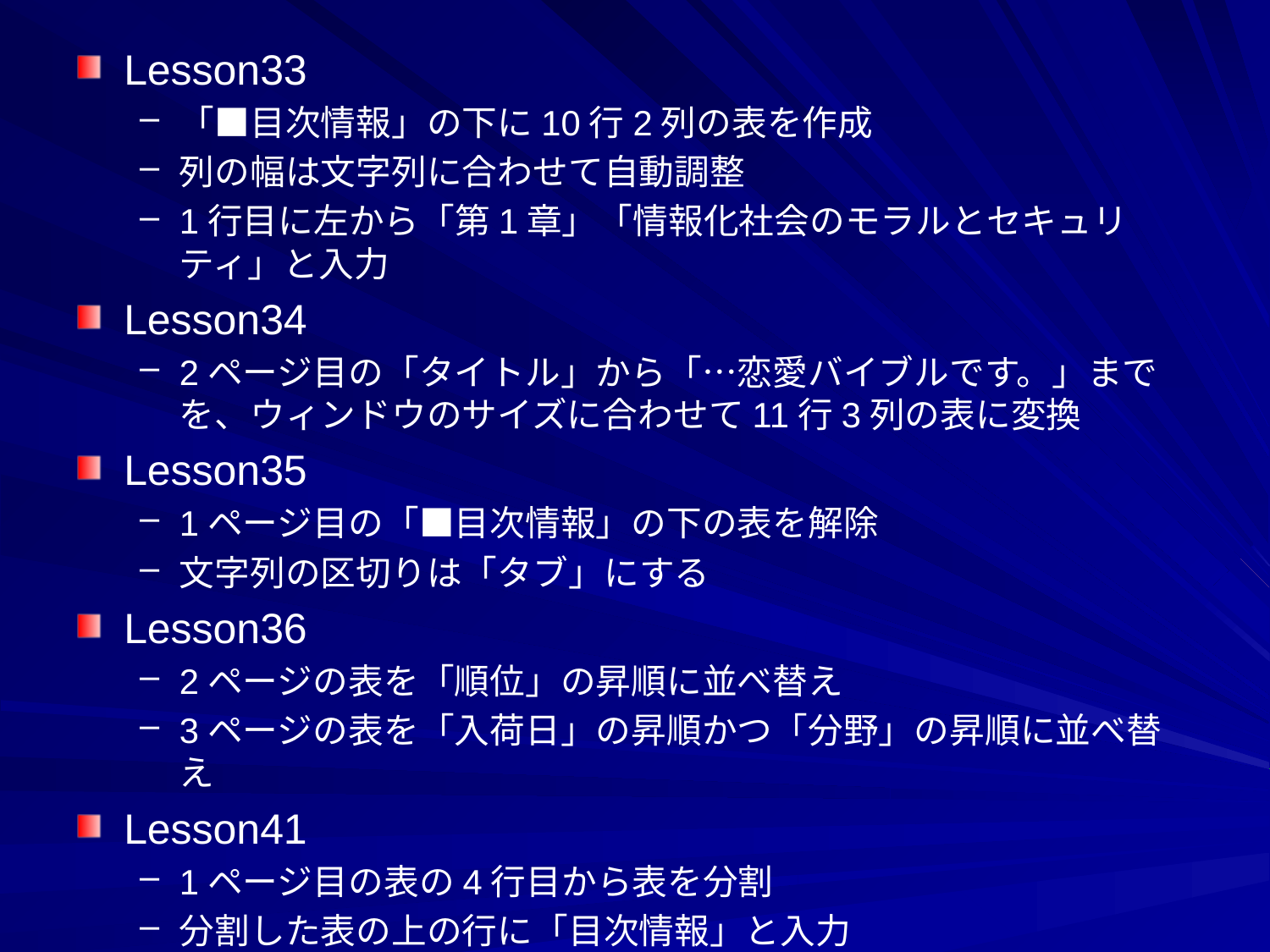

Lesson33
「■目次情報」の下に10行2列の表を作成
列の幅は文字列に合わせて自動調整
1行目に左から「第1章」「情報化社会のモラルとセキュリティ」と入力
Lesson34
2ページ目の「タイトル」から「…恋愛バイブルです。」までを、ウィンドウのサイズに合わせて11行3列の表に変換
Lesson35
1ページ目の「■目次情報」の下の表を解除
文字列の区切りは「タブ」にする
Lesson36
2ページの表を「順位」の昇順に並べ替え
3ページの表を「入荷日」の昇順かつ「分野」の昇順に並べ替え
Lesson41
1ページ目の表の4行目から表を分割
分割した表の上の行に「目次情報」と入力